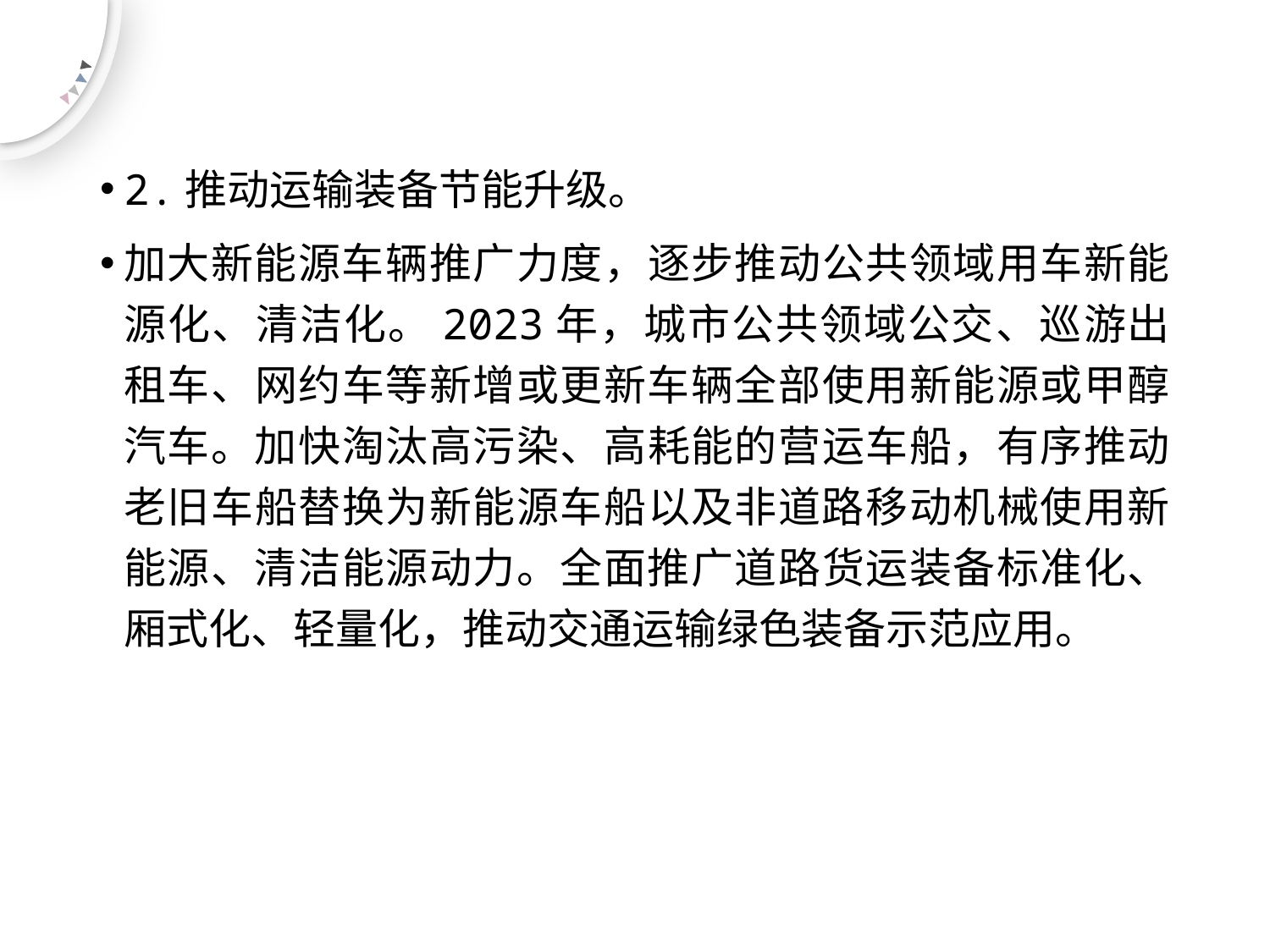

#
2.推动运输装备节能升级。
加大新能源车辆推广力度，逐步推动公共领域用车新能源化、清洁化。2023年，城市公共领域公交、巡游出租车、网约车等新增或更新车辆全部使用新能源或甲醇汽车。加快淘汰高污染、高耗能的营运车船，有序推动老旧车船替换为新能源车船以及非道路移动机械使用新能源、清洁能源动力。全面推广道路货运装备标准化、厢式化、轻量化，推动交通运输绿色装备示范应用。